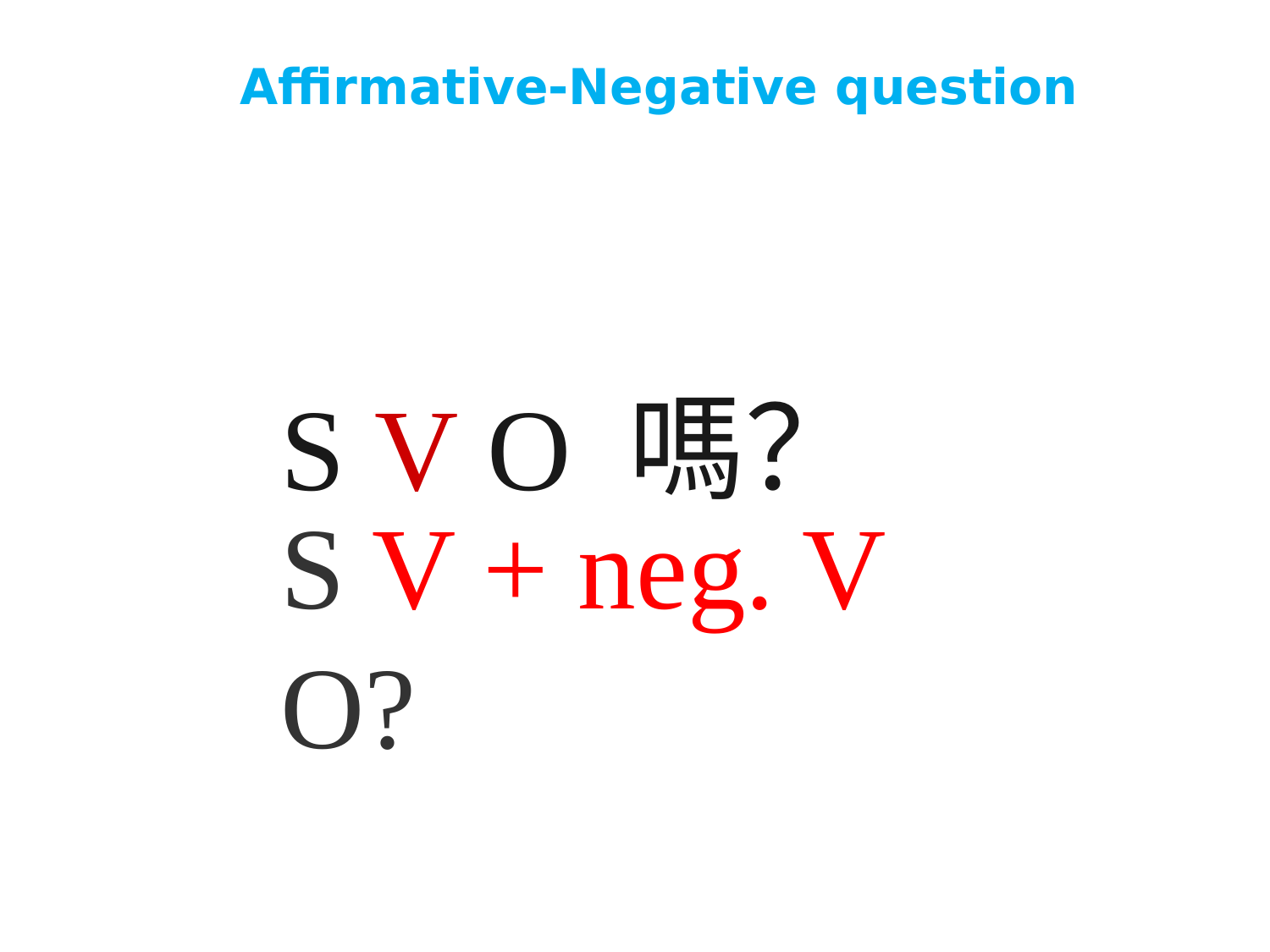

# Affirmative-Negative question
S V O 嗎？
S V + neg. V  O?